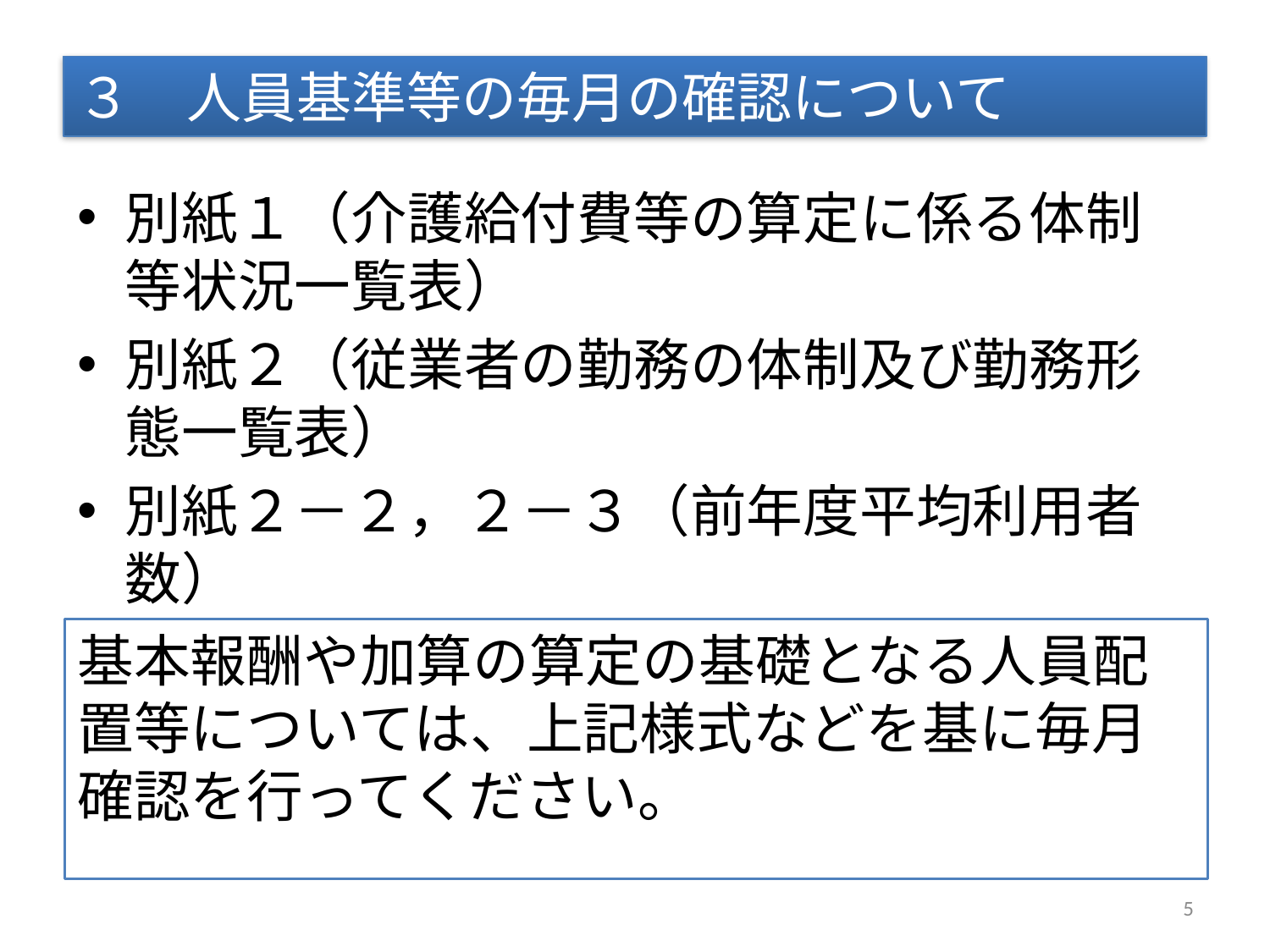

# ３　人員基準等の毎月の確認について
別紙１（介護給付費等の算定に係る体制等状況一覧表）
別紙２（従業者の勤務の体制及び勤務形態一覧表）
別紙２－２，２－３（前年度平均利用者数）
基本報酬や加算の算定の基礎となる人員配置等については、上記様式などを基に毎月確認を行ってください。
5